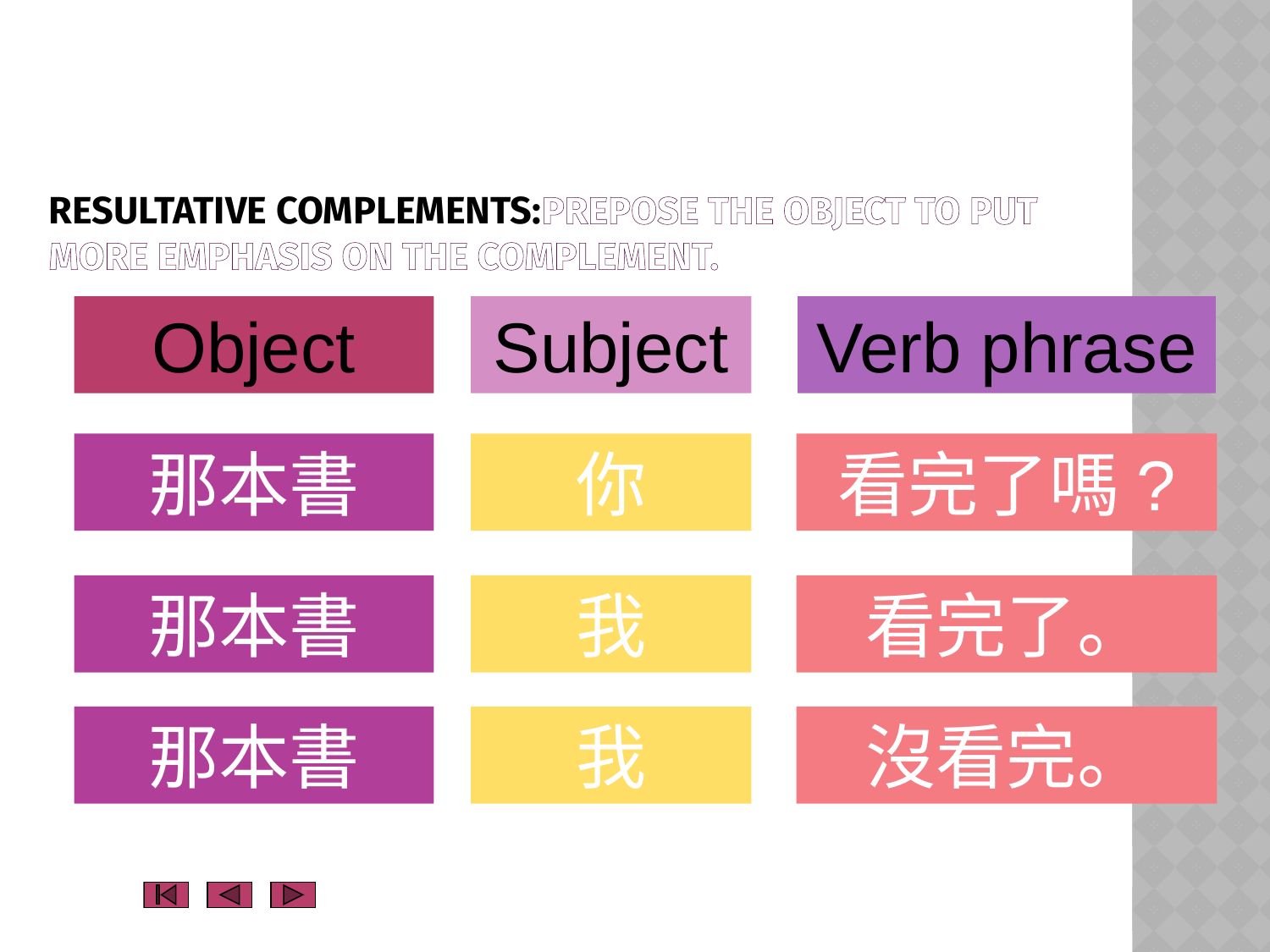

# resultative complements:Prepose the object to put more emphasis on the complement.
Object
Subject
Verb phrase
那本書
你
看完了嗎?
那本書
我
看完了。
那本書
我
沒看完。